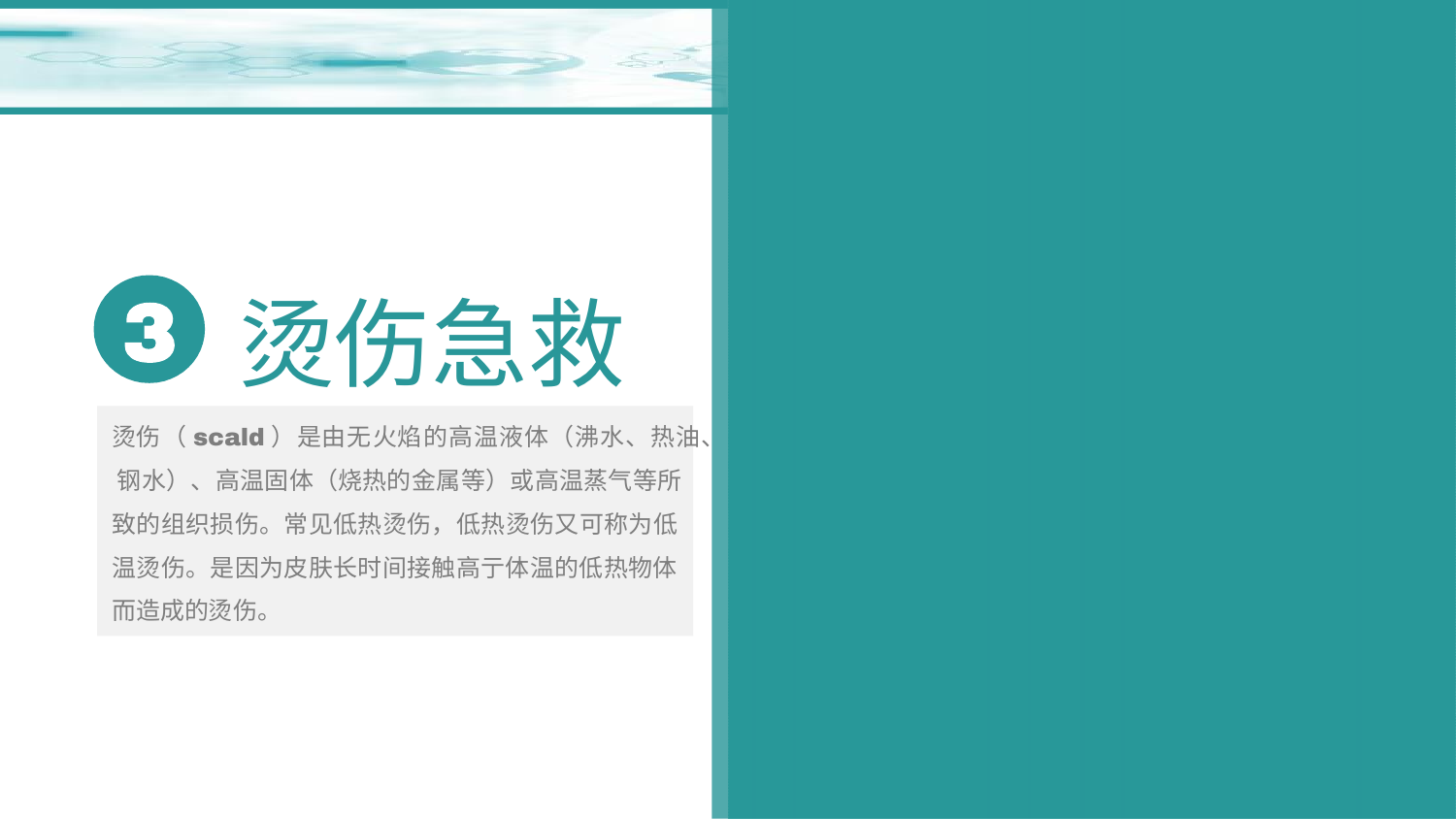

3
# 烫伤急救
烫伤（scald）是由无火焰的高温液体（沸水、热油、 钢水）、高温固体（烧热的金属等）或高温蒸气等所 致的组织损伤。常见低热烫伤，低热烫伤又可称为低 温烫伤。是因为皮肤长时间接触高亍体温的低热物体 而造成的烫伤。